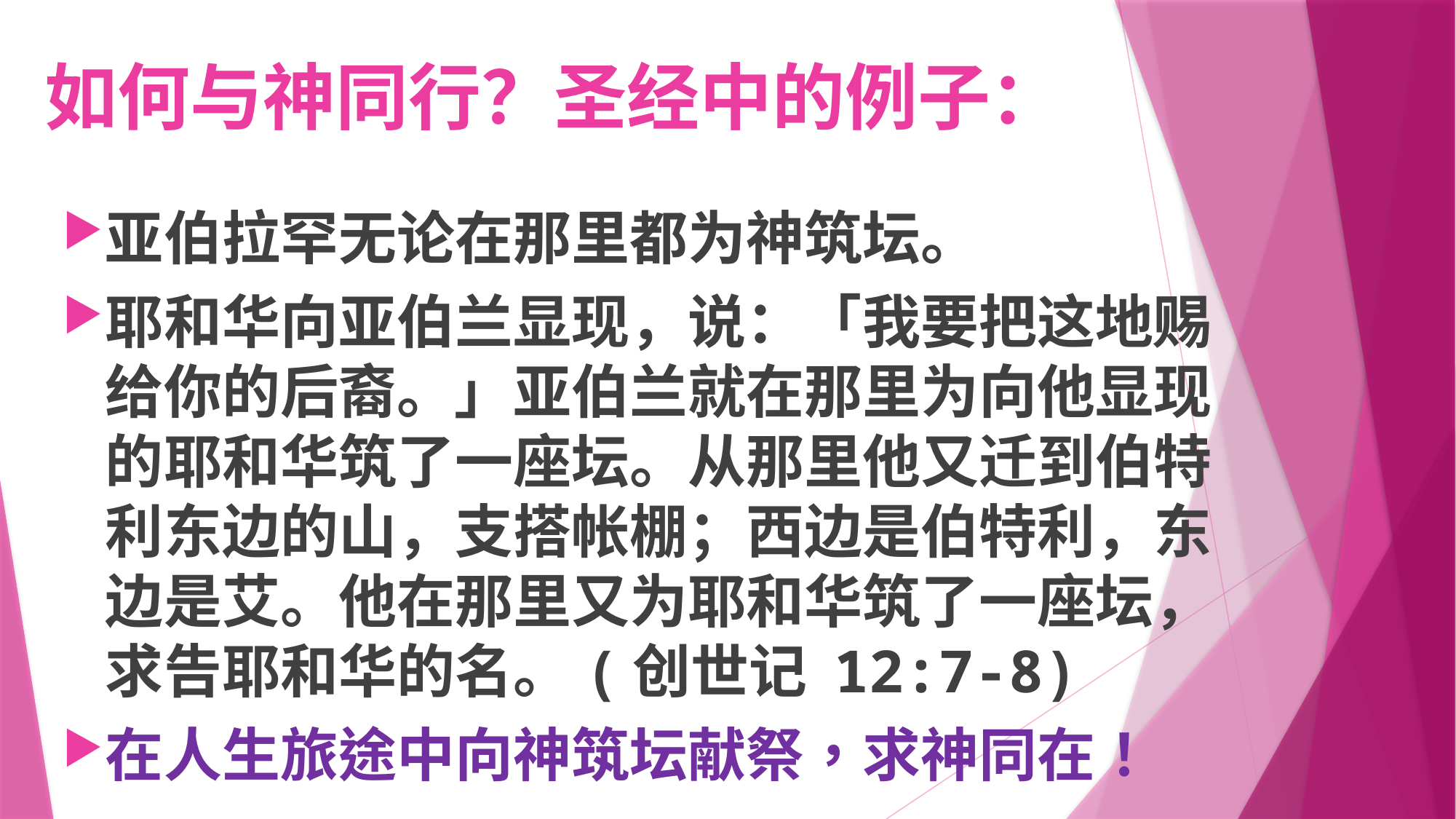

# 如何与神同行？圣经中的例子：
亚伯拉罕无论在那里都为神筑坛。
耶和华向亚伯兰显现，说：「我要把这地赐给你的后裔。」亚伯兰就在那里为向他显现的耶和华筑了一座坛。从那里他又迁到伯特利东边的山，支搭帐棚；西边是伯特利，东边是艾。他在那里又为耶和华筑了一座坛，求告耶和华的名。(创世记 12:7-8)
在人生旅途中向神筑坛献祭，求神同在！